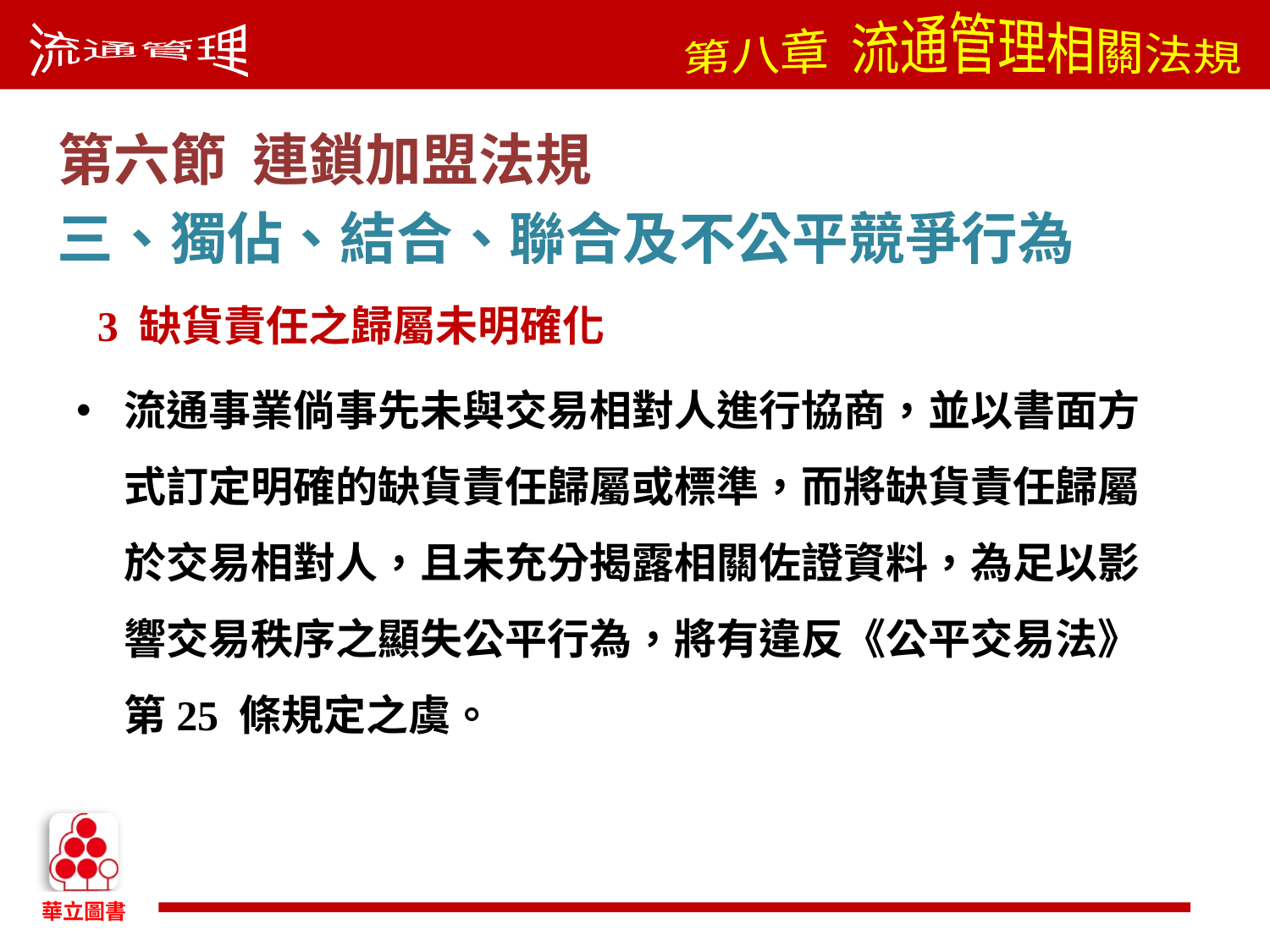

第六節  連鎖加盟法規
三、獨佔、結合、聯合及不公平競爭行為
  3 缺貨責任之歸屬未明確化
流通事業倘事先未與交易相對人進行協商，並以書面方式訂定明確的缺貨責任歸屬或標準，而將缺貨責任歸屬於交易相對人，且未充分揭露相關佐證資料，為足以影響交易秩序之顯失公平行為，將有違反《公平交易法》第25 條規定之虞。